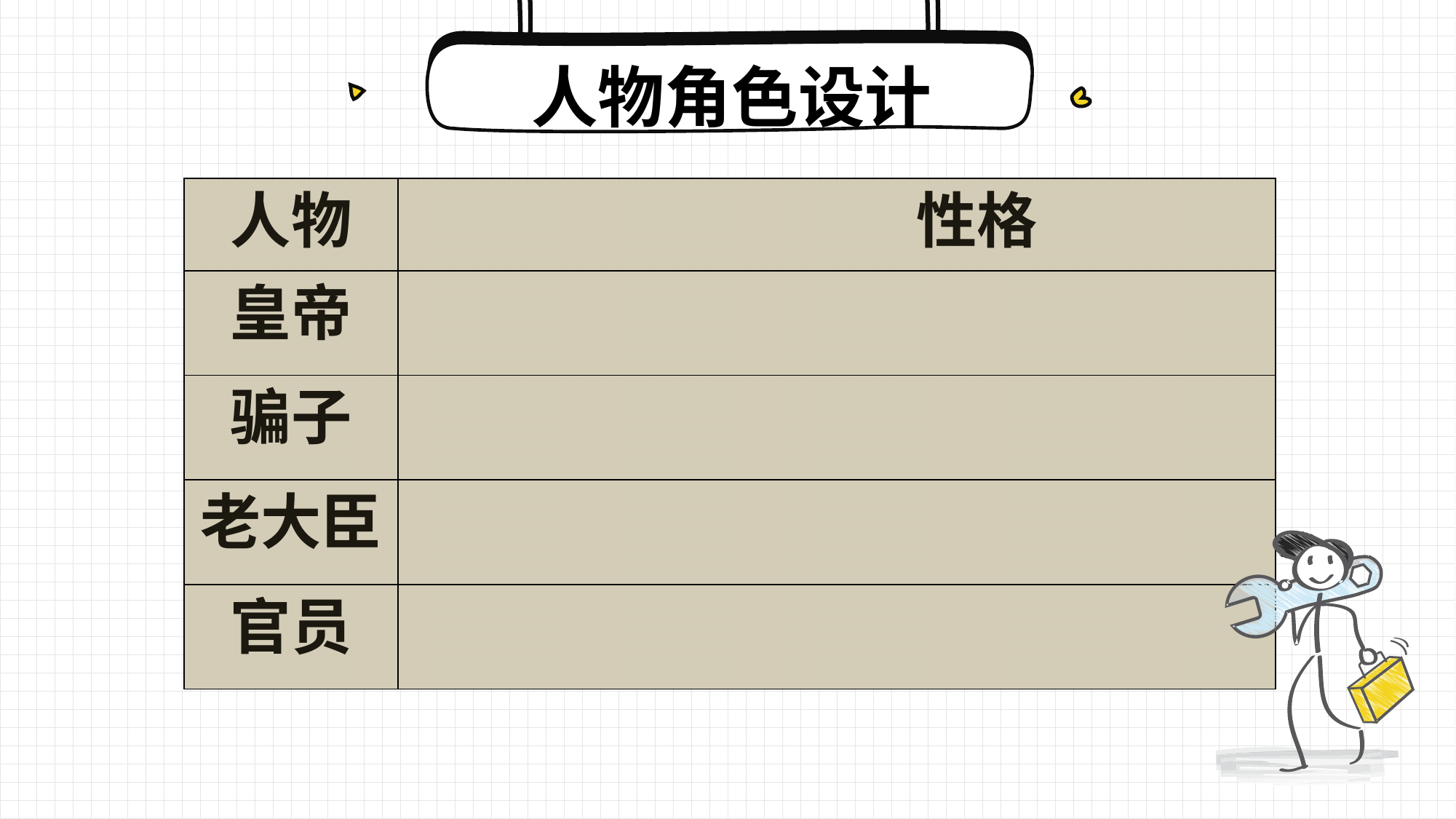

人物角色设计
| 人物 | 性格 |
| --- | --- |
| 皇帝 |  |
| 骗子 |  |
| 老大臣 |  |
| 官员 |  |